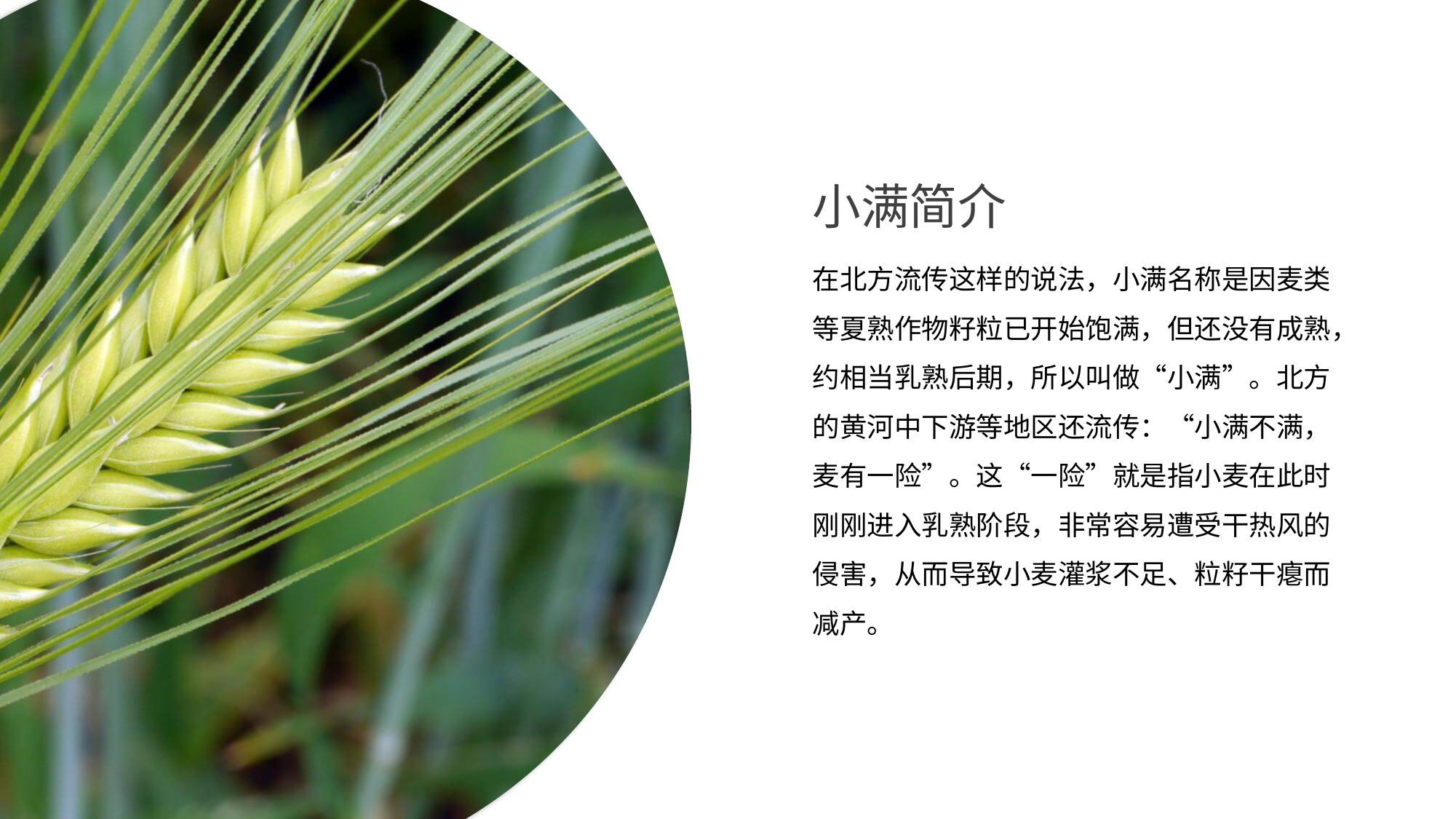

小满简介
在北方流传这样的说法，小满名称是因麦类等夏熟作物籽粒已开始饱满，但还没有成熟，约相当乳熟后期，所以叫做“小满”。北方的黄河中下游等地区还流传：“小满不满，麦有一险”。这“一险”就是指小麦在此时刚刚进入乳熟阶段，非常容易遭受干热风的侵害，从而导致小麦灌浆不足、粒籽干瘪而减产。